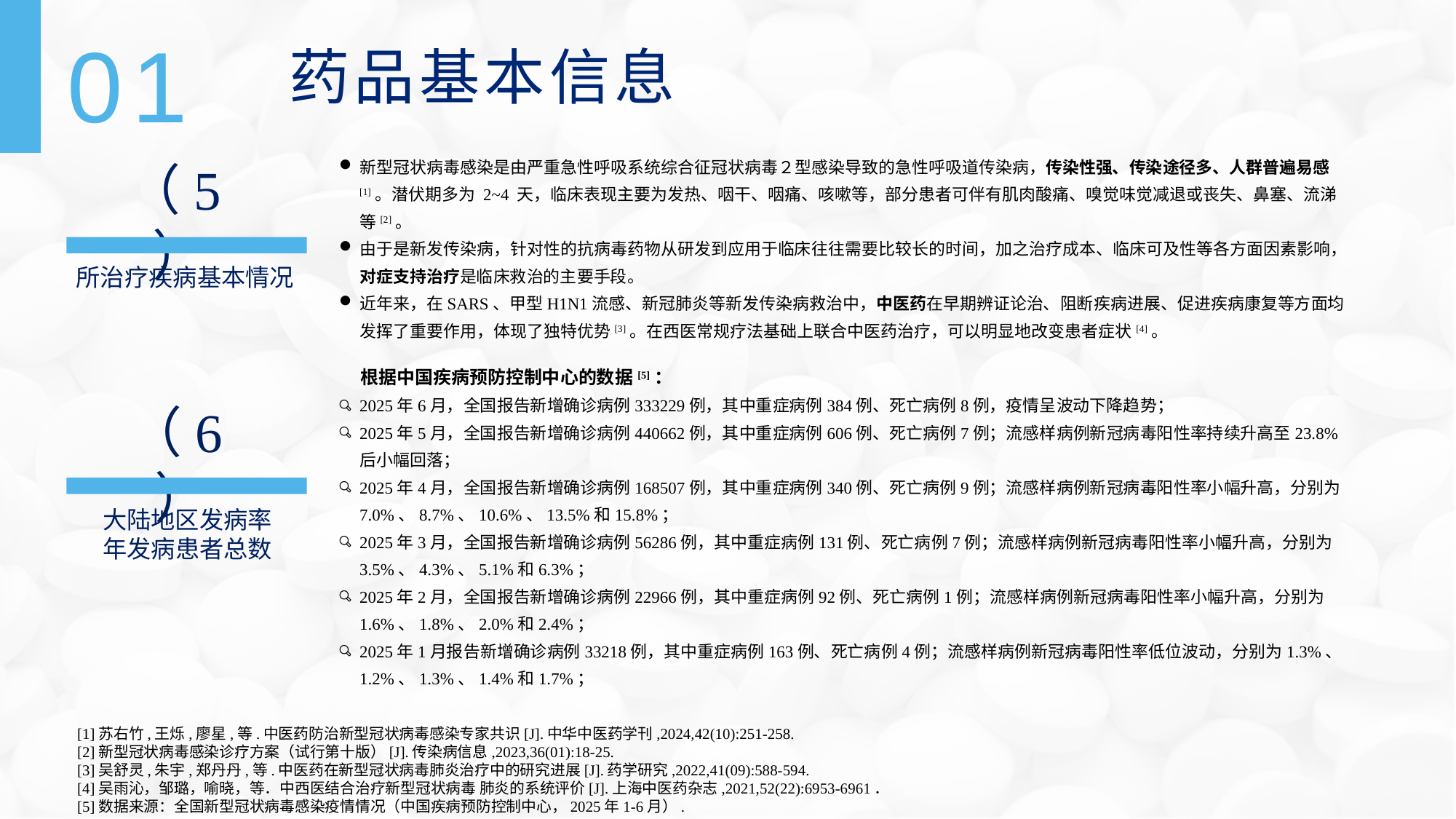

01
药品基本信息
新型冠状病毒感染是由严重急性呼吸系统综合征冠状病毒２型感染导致的急性呼吸道传染病，传染性强、传染途径多、人群普遍易感[1]。潜伏期多为 2~4 天，临床表现主要为发热、咽干、咽痛、咳嗽等，部分患者可伴有肌肉酸痛、嗅觉味觉减退或丧失、鼻塞、流涕等[2]。
由于是新发传染病，针对性的抗病毒药物从研发到应用于临床往往需要比较长的时间，加之治疗成本、临床可及性等各方面因素影响，对症支持治疗是临床救治的主要手段。
近年来，在SARS、甲型H1N1流感、新冠肺炎等新发传染病救治中，中医药在早期辨证论治、阻断疾病进展、促进疾病康复等方面均发挥了重要作用，体现了独特优势[3]。在西医常规疗法基础上联合中医药治疗，可以明显地改变患者症状[4]。
（5）

所治疗疾病基本情况
根据中国疾病预防控制中心的数据[5]：
2025年6月，全国报告新增确诊病例333229例，其中重症病例384例、死亡病例8例，疫情呈波动下降趋势；
2025年5月，全国报告新增确诊病例440662例，其中重症病例606例、死亡病例7例；流感样病例新冠病毒阳性率持续升高至23.8%后小幅回落；
2025年4月，全国报告新增确诊病例168507例，其中重症病例340例、死亡病例9例；流感样病例新冠病毒阳性率小幅升高，分别为7.0%、8.7%、10.6%、13.5%和15.8%；
2025年3月，全国报告新增确诊病例56286例，其中重症病例131例、死亡病例7例；流感样病例新冠病毒阳性率小幅升高，分别为3.5%、4.3%、5.1%和6.3%；
2025年2月，全国报告新增确诊病例22966例，其中重症病例92例、死亡病例1例；流感样病例新冠病毒阳性率小幅升高，分别为1.6%、1.8%、2.0%和2.4%；
2025年1月报告新增确诊病例33218例，其中重症病例163例、死亡病例4例；流感样病例新冠病毒阳性率低位波动，分别为1.3%、1.2%、1.3%、1.4%和1.7%；

（6）

大陆地区发病率
年发病患者总数
[1]苏右竹,王烁,廖星,等.中医药防治新型冠状病毒感染专家共识[J].中华中医药学刊,2024,42(10):251-258.
[2]新型冠状病毒感染诊疗方案（试行第十版）[J].传染病信息,2023,36(01):18-25.
[3]吴舒灵,朱宇,郑丹丹,等.中医药在新型冠状病毒肺炎治疗中的研究进展[J].药学研究,2022,41(09):588-594.
[4]吴雨沁，邹璐，喻晓，等．中西医结合治疗新型冠状病毒 肺炎的系统评价[J].上海中医药杂志,2021,52(22):6953-6961．
[5]数据来源：全国新型冠状病毒感染疫情情况（中国疾病预防控制中心，2025年1-6月）.